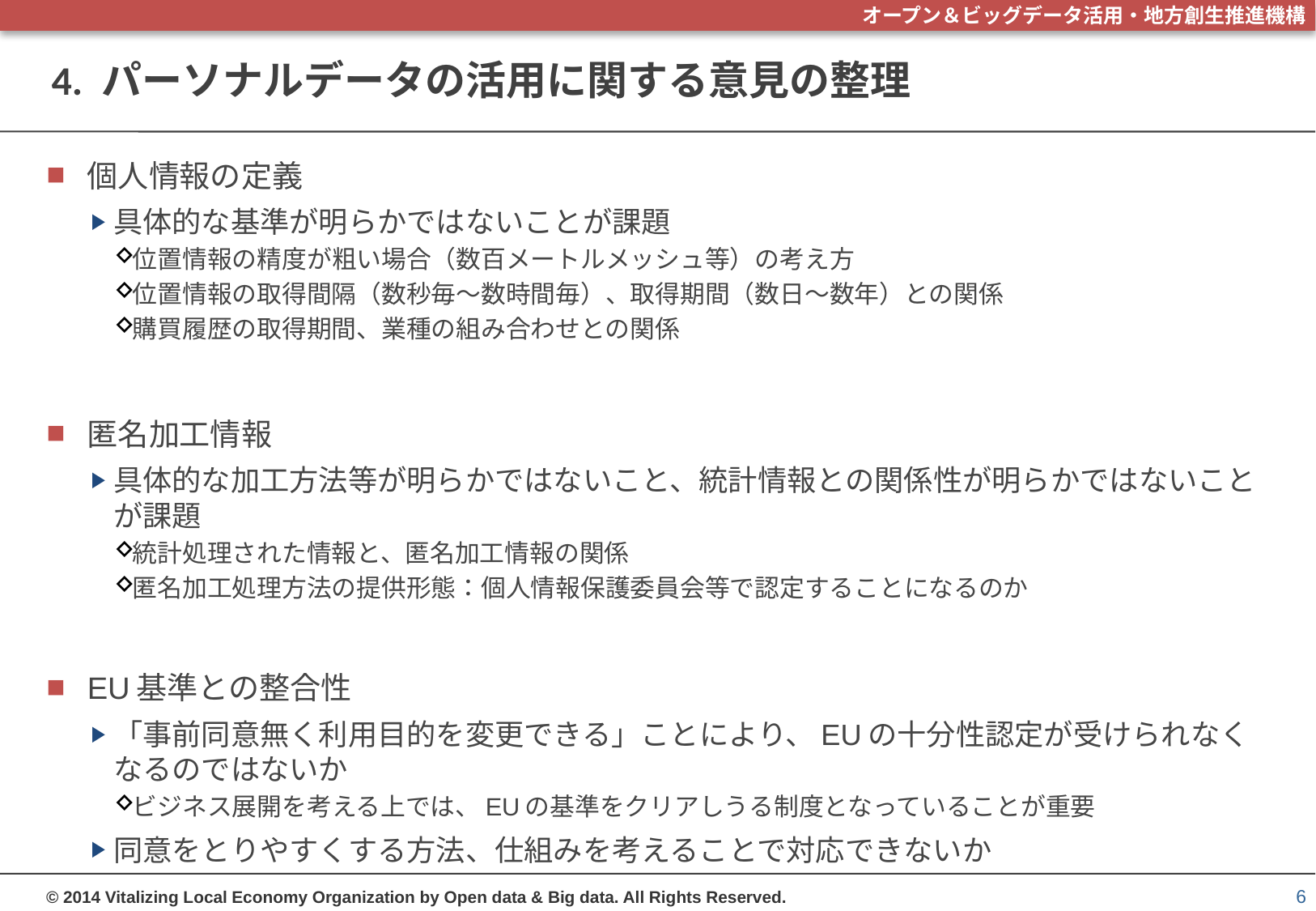

# 4. パーソナルデータの活用に関する意見の整理
個人情報の定義
具体的な基準が明らかではないことが課題
位置情報の精度が粗い場合（数百メートルメッシュ等）の考え方
位置情報の取得間隔（数秒毎～数時間毎）、取得期間（数日～数年）との関係
購買履歴の取得期間、業種の組み合わせとの関係

匿名加工情報
具体的な加工方法等が明らかではないこと、統計情報との関係性が明らかではないことが課題
統計処理された情報と、匿名加工情報の関係
匿名加工処理方法の提供形態：個人情報保護委員会等で認定することになるのか

EU基準との整合性
「事前同意無く利用目的を変更できる」ことにより、EUの十分性認定が受けられなくなるのではないか
ビジネス展開を考える上では、EUの基準をクリアしうる制度となっていることが重要
同意をとりやすくする方法、仕組みを考えることで対応できないか
6